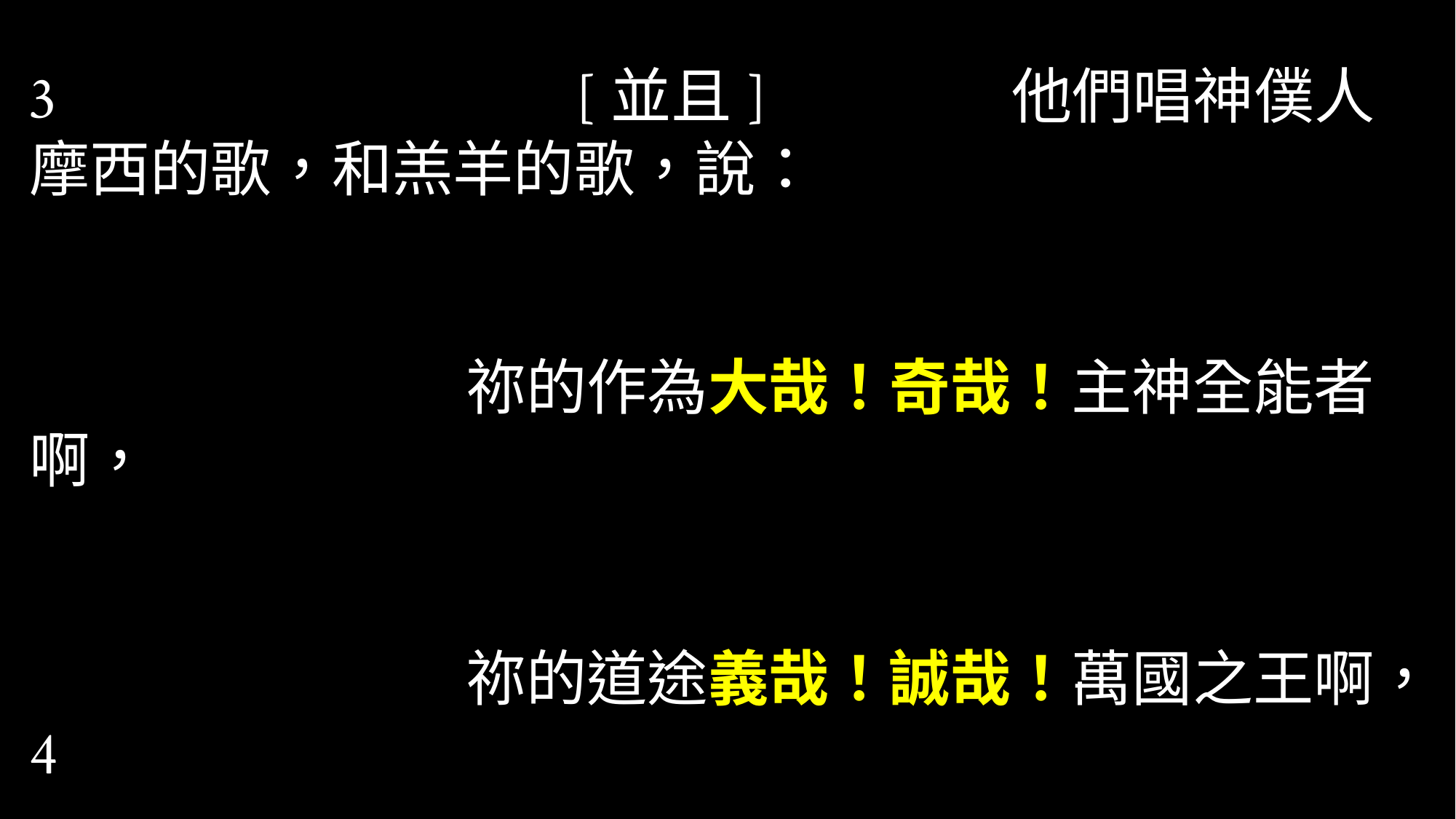

3					[並且]			他們唱神僕人摩西的歌，和羔羊的歌，說：
																												祢的作為大哉！奇哉！主神全能者啊，
																												祢的道途義哉！誠哉！萬國之王啊，
4																															有誰不敬畏祢，主？
																																	並且不將榮耀歸與祢的名呢？
																																							因為獨有祢是聖的。
																																							因為萬民要來且俯伏在祢面前，
																																							因你公義的作為已經顯出來。